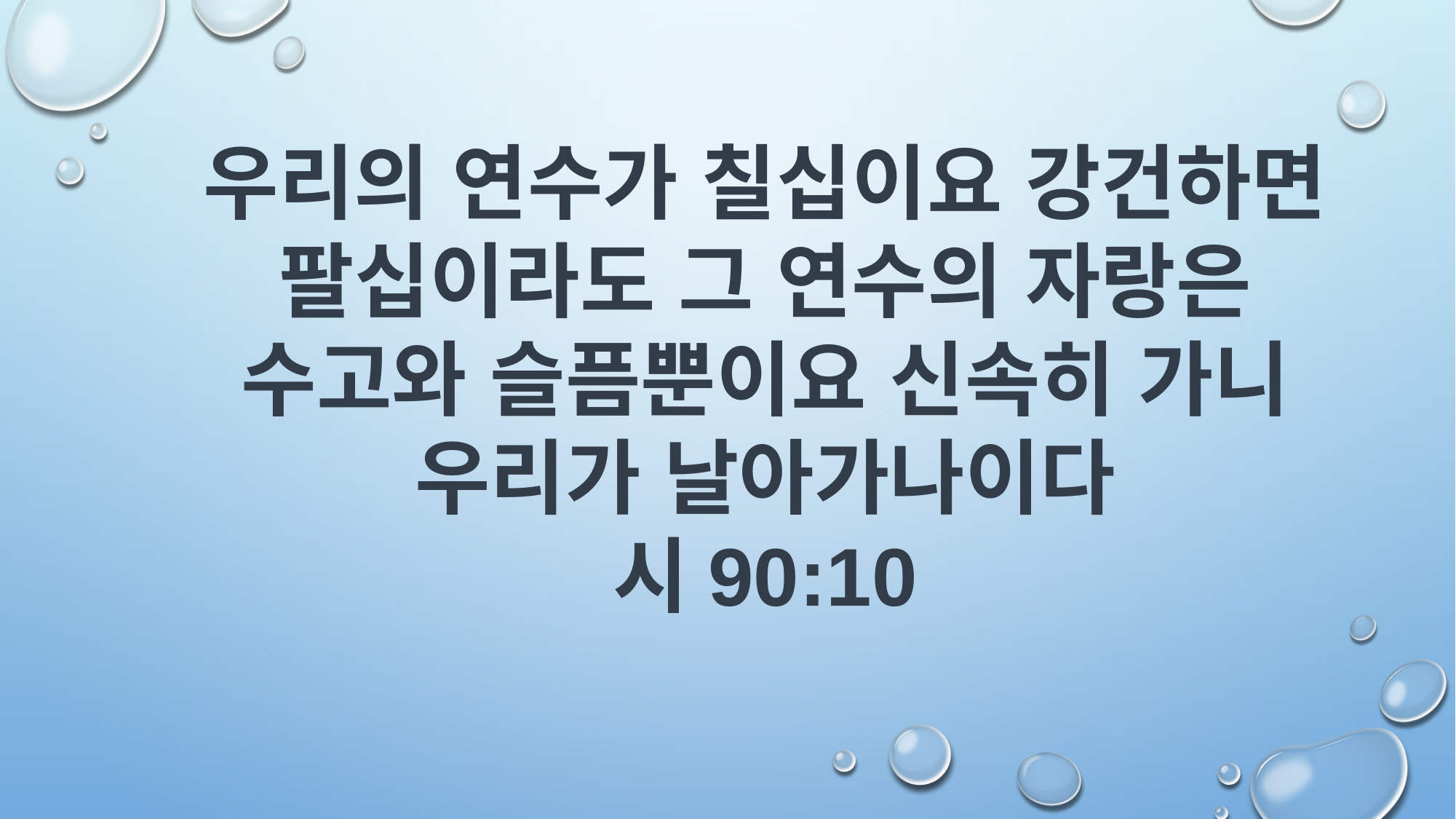

우리의 연수가 칠십이요 강건하면 팔십이라도 그 연수의 자랑은 수고와 슬픔뿐이요 신속히 가니 우리가 날아가나이다
시90:10